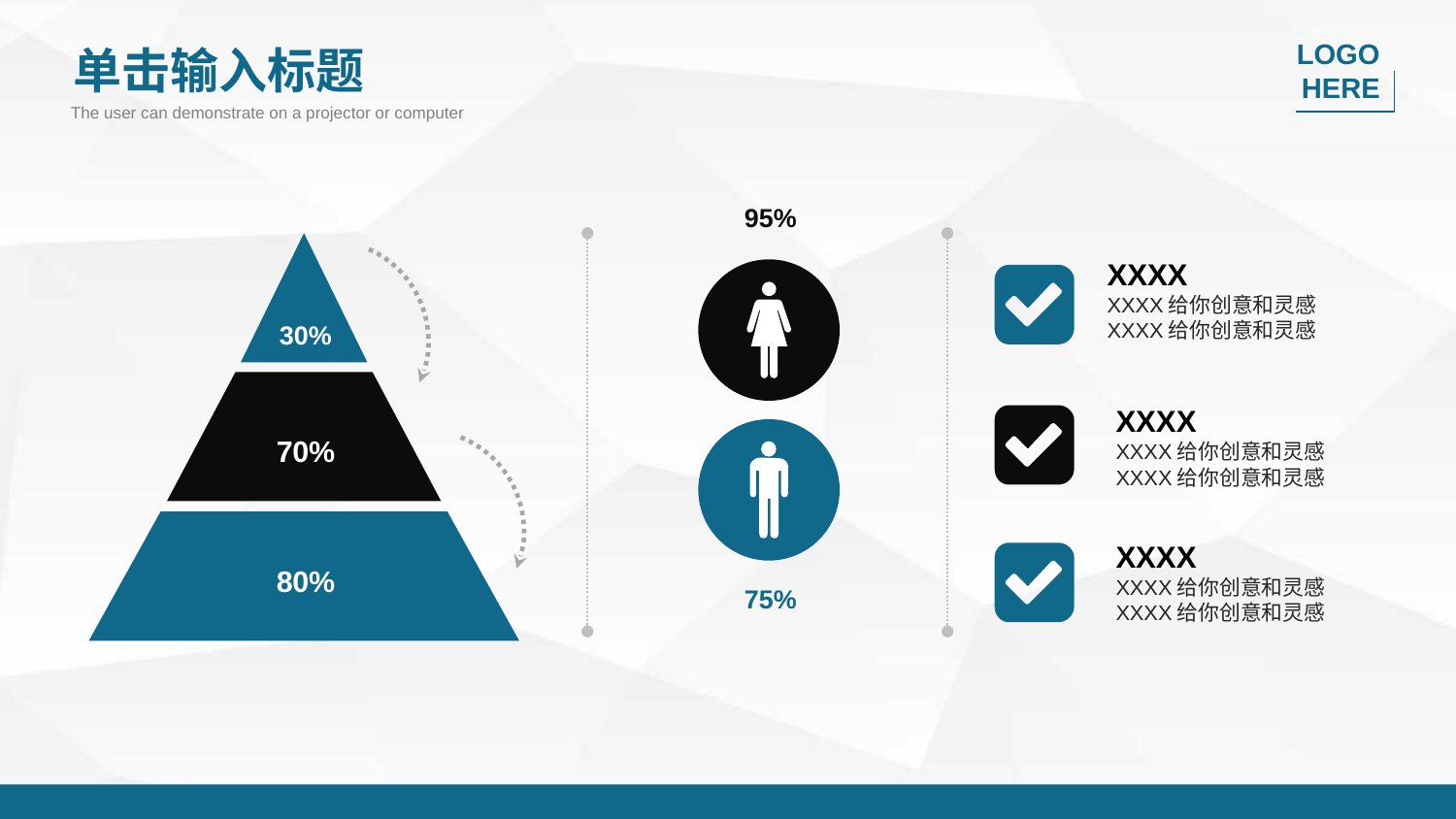

LOGO HERE
单击输入标题
The user can demonstrate on a projector or computer
95%

30%

70%

80%
75%
XXXX
XXXX给你创意和灵感XXXX给你创意和灵感
XXXX
XXXX给你创意和灵感XXXX给你创意和灵感
XXXX
XXXX给你创意和灵感XXXX给你创意和灵感